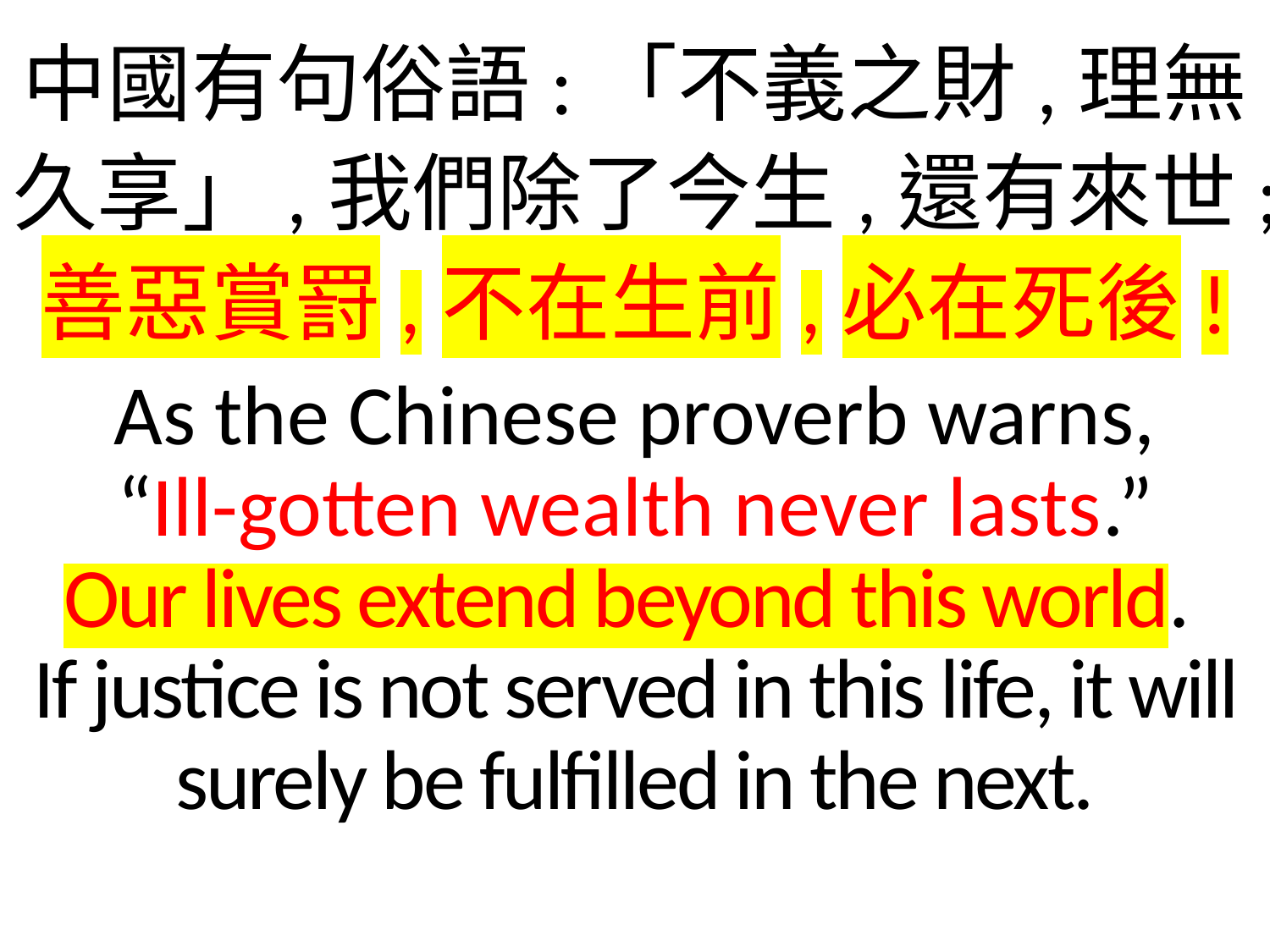

中國有句俗語:「不義之財,理無久享」,我們除了今生,還有來世;
善惡賞罸,不在生前,必在死後!
As the Chinese proverb warns,
 “Ill-gotten wealth never lasts.”
Our lives extend beyond this world.
If justice is not served in this life, it will surely be fulfilled in the next.